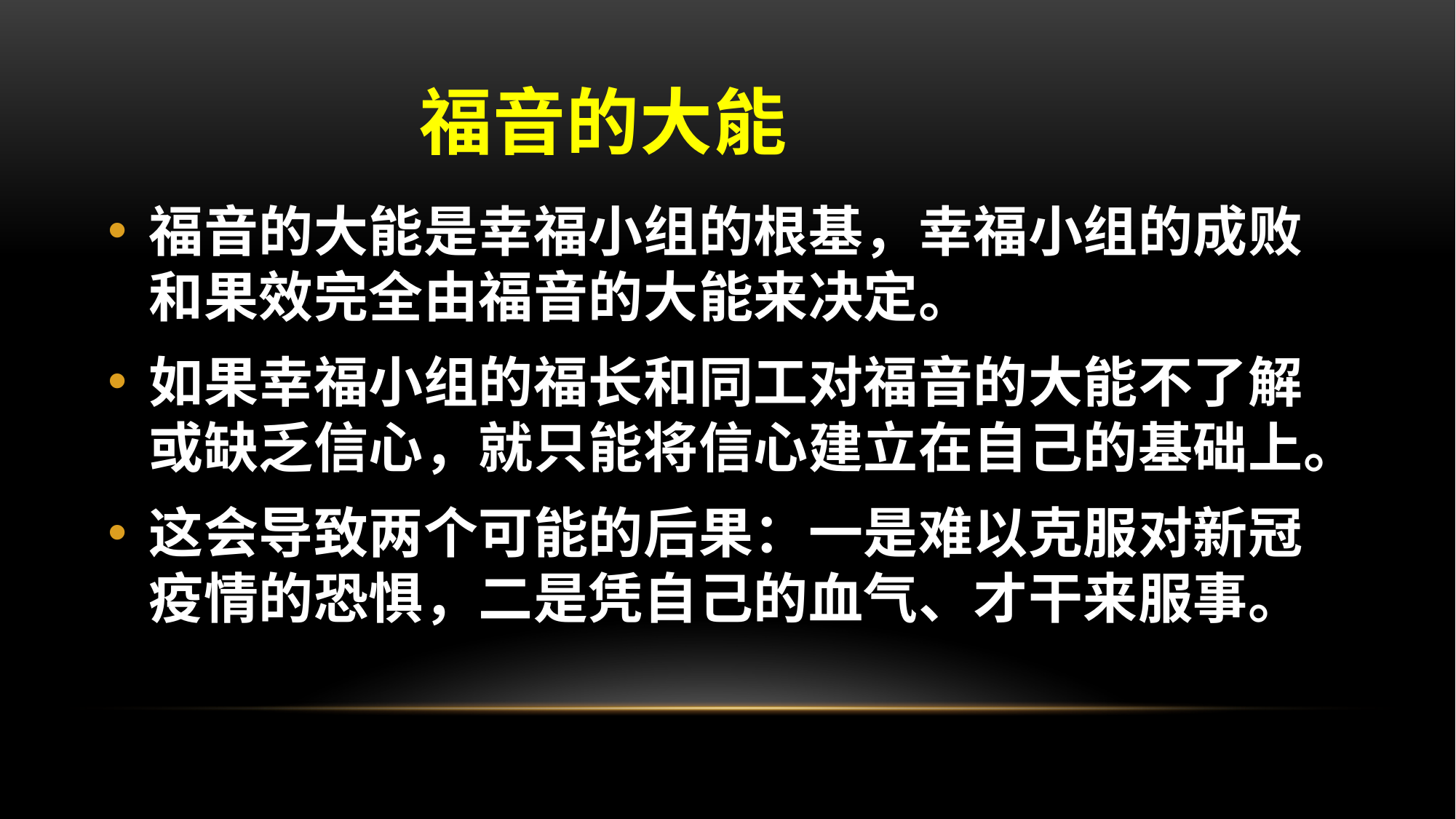

# 福音的大能
福音的大能是幸福小组的根基，幸福小组的成败和果效完全由福音的大能来决定。
如果幸福小组的福长和同工对福音的大能不了解或缺乏信心，就只能将信心建立在自己的基础上。
这会导致两个可能的后果：一是难以克服对新冠疫情的恐惧，二是凭自己的血气、才干来服事。